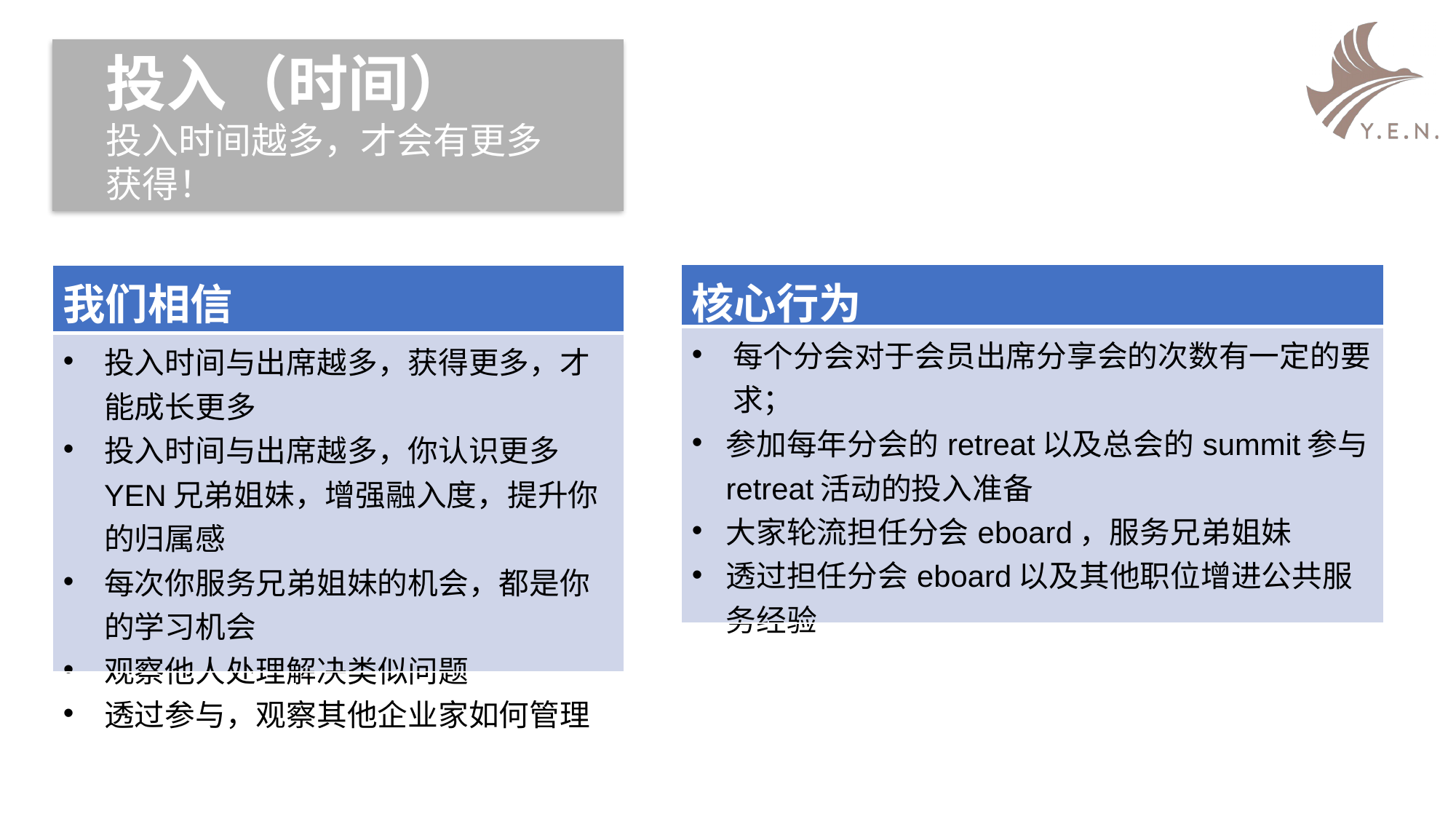

投入（时间）
投入时间越多，才会有更多获得！
| 核心行为 |
| --- |
| 每个分会对于会员出席分享会的次数有一定的要求； 参加每年分会的retreat以及总会的summit参与retreat活动的投入准备 大家轮流担任分会eboard，服务兄弟姐妹 透过担任分会eboard以及其他职位增进公共服务经验 |
| 我们相信 |
| --- |
| 投入时间与出席越多，获得更多，才能成长更多 投入时间与出席越多，你认识更多YEN兄弟姐妹，增强融入度，提升你的归属感 每次你服务兄弟姐妹的机会，都是你的学习机会 观察他人处理解决类似问题 透过参与，观察其他企业家如何管理 |